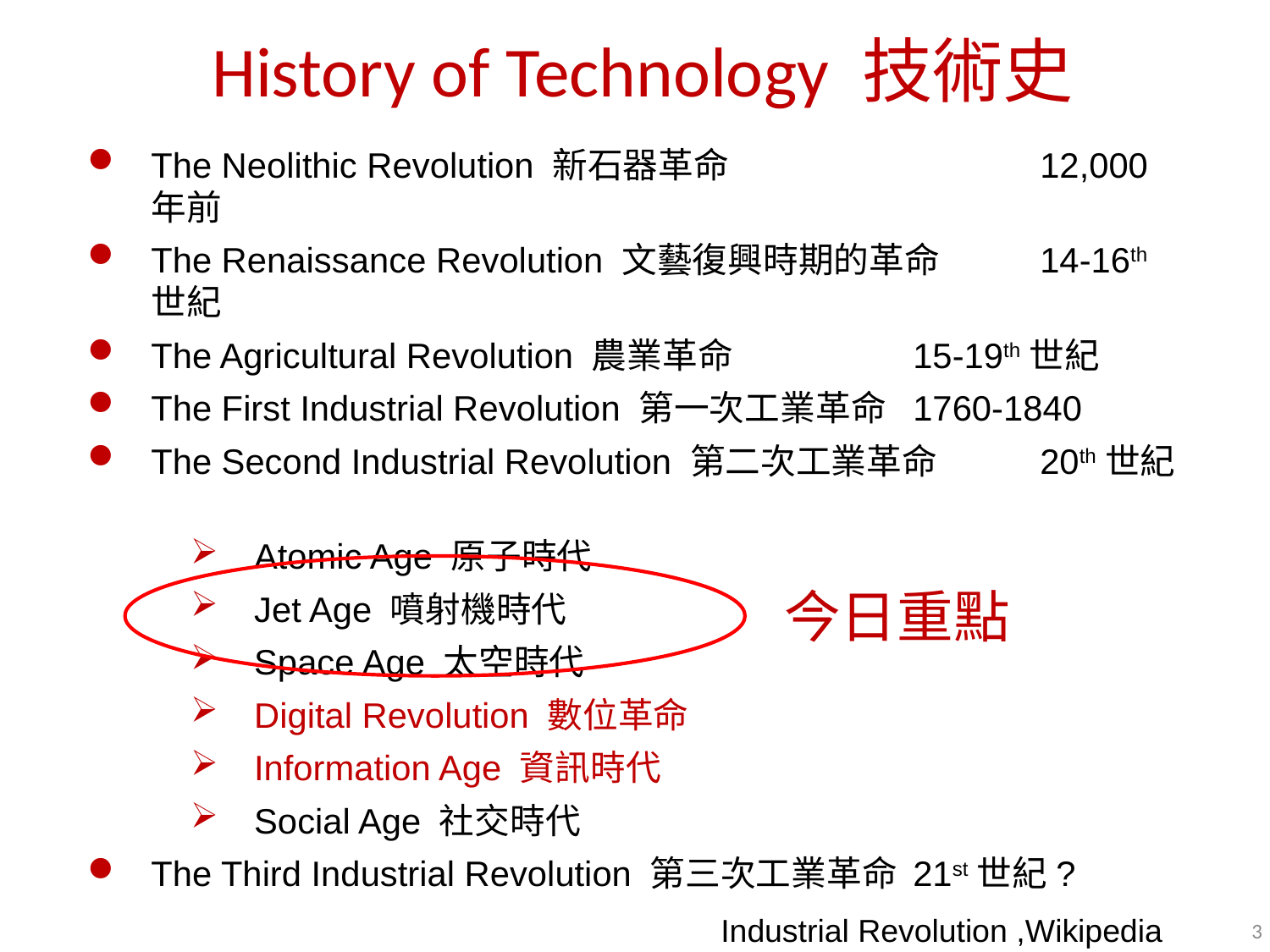

History of Technology 技術史
The Neolithic Revolution 新石器革命			12,000年前
The Renaissance Revolution 文藝復興時期的革命	14-16th 世紀
The Agricultural Revolution 農業革命		15-19th世紀
The First Industrial Revolution 第一次工業革命	1760-1840
The Second Industrial Revolution 第二次工業革命	20th世紀
Atomic Age 原子時代
Jet Age 噴射機時代
Space Age 太空時代
Digital Revolution 數位革命
Information Age 資訊時代
Social Age 社交時代
The Third Industrial Revolution 第三次工業革命	21st世紀?

今日重點
Industrial Revolution ,Wikipedia
3